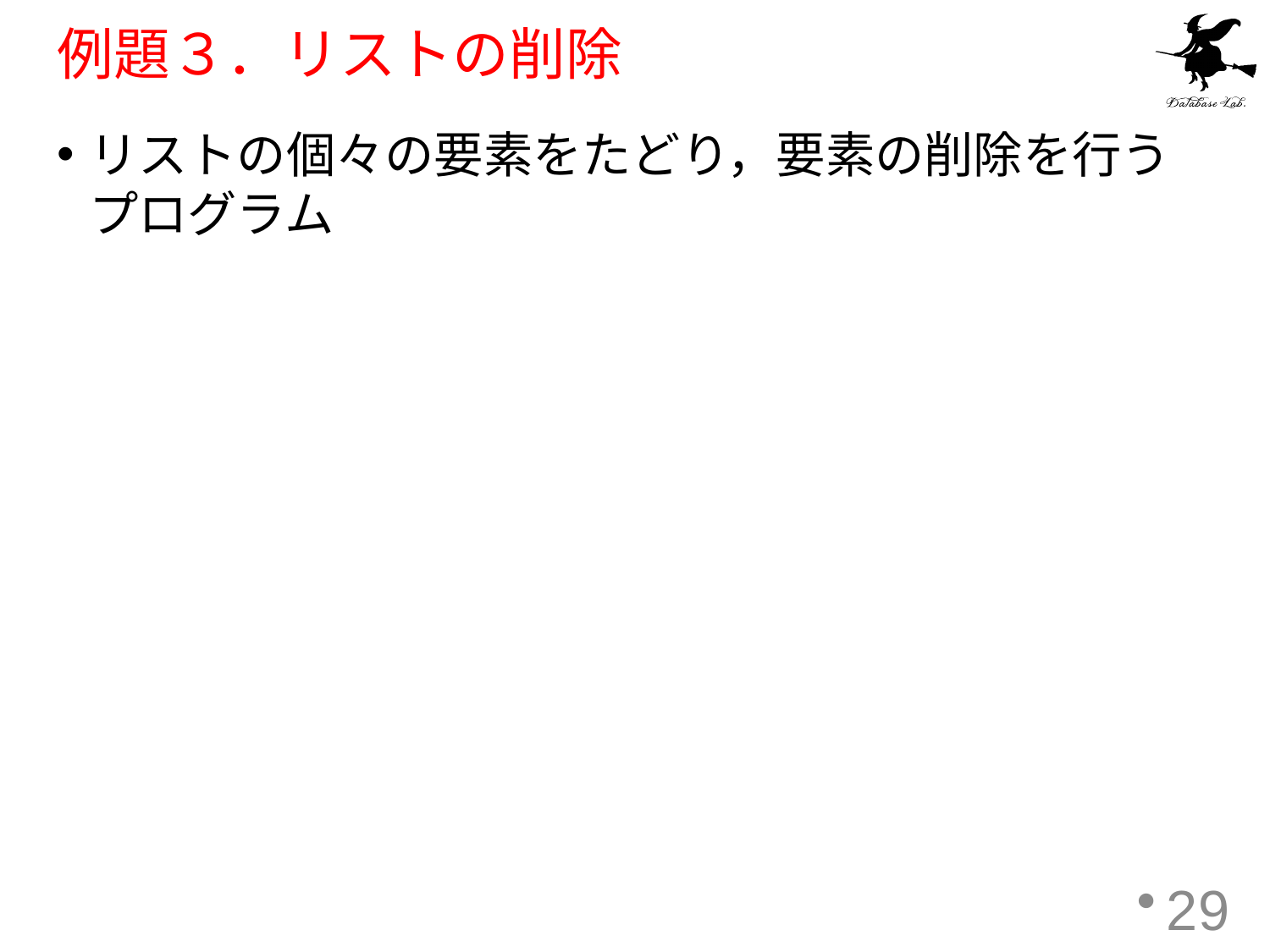

# 例題３．リストの削除
リストの個々の要素をたどり，要素の削除を行うプログラム
29